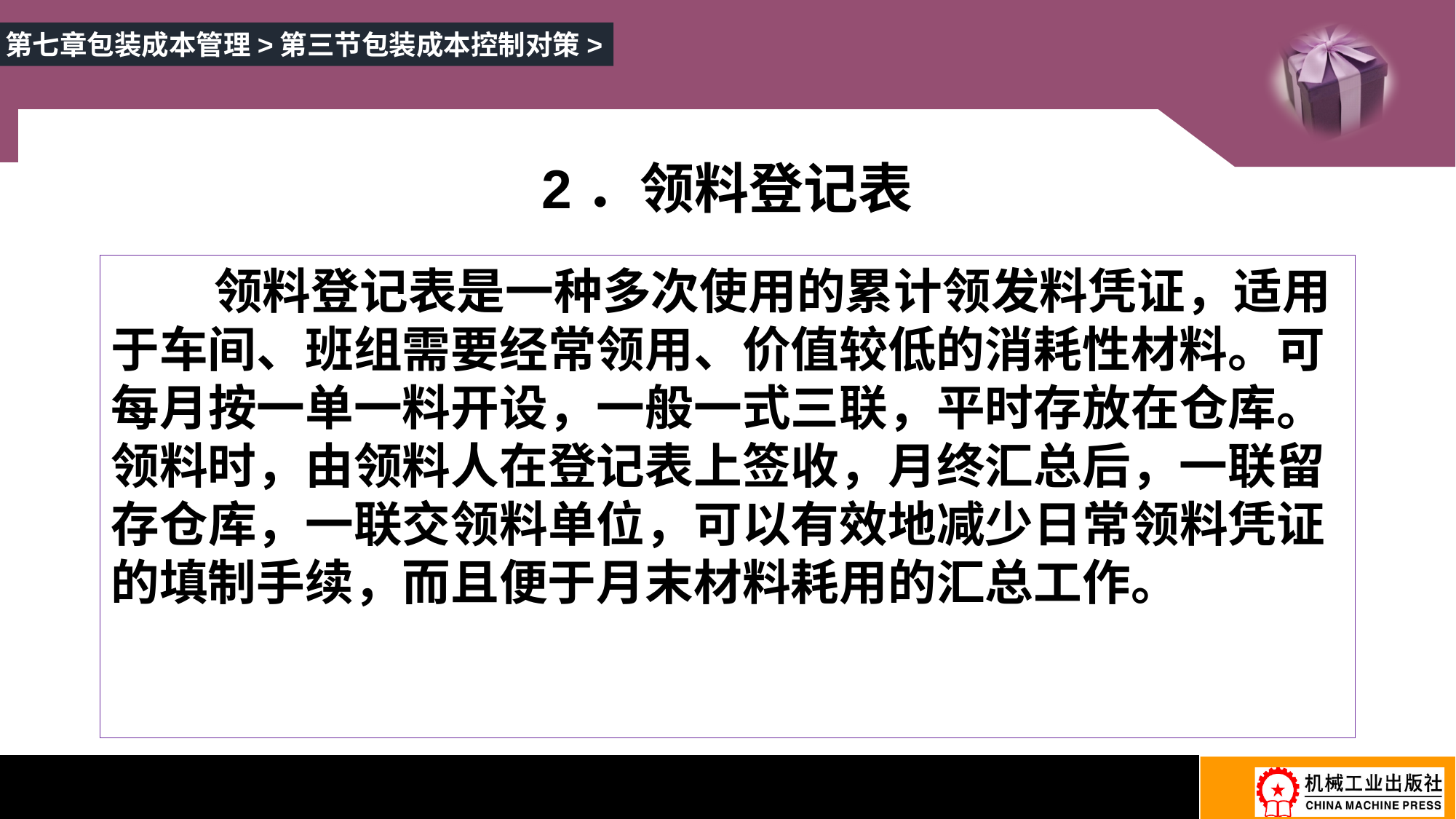

第七章包装成本管理>第三节包装成本控制对策>
# 2．领料登记表
领料登记表是一种多次使用的累计领发料凭证，适用于车间、班组需要经常领用、价值较低的消耗性材料。可每月按一单一料开设，一般一式三联，平时存放在仓库。领料时，由领料人在登记表上签收，月终汇总后，一联留存仓库，一联交领料单位，可以有效地减少日常领料凭证的填制手续，而且便于月末材料耗用的汇总工作。